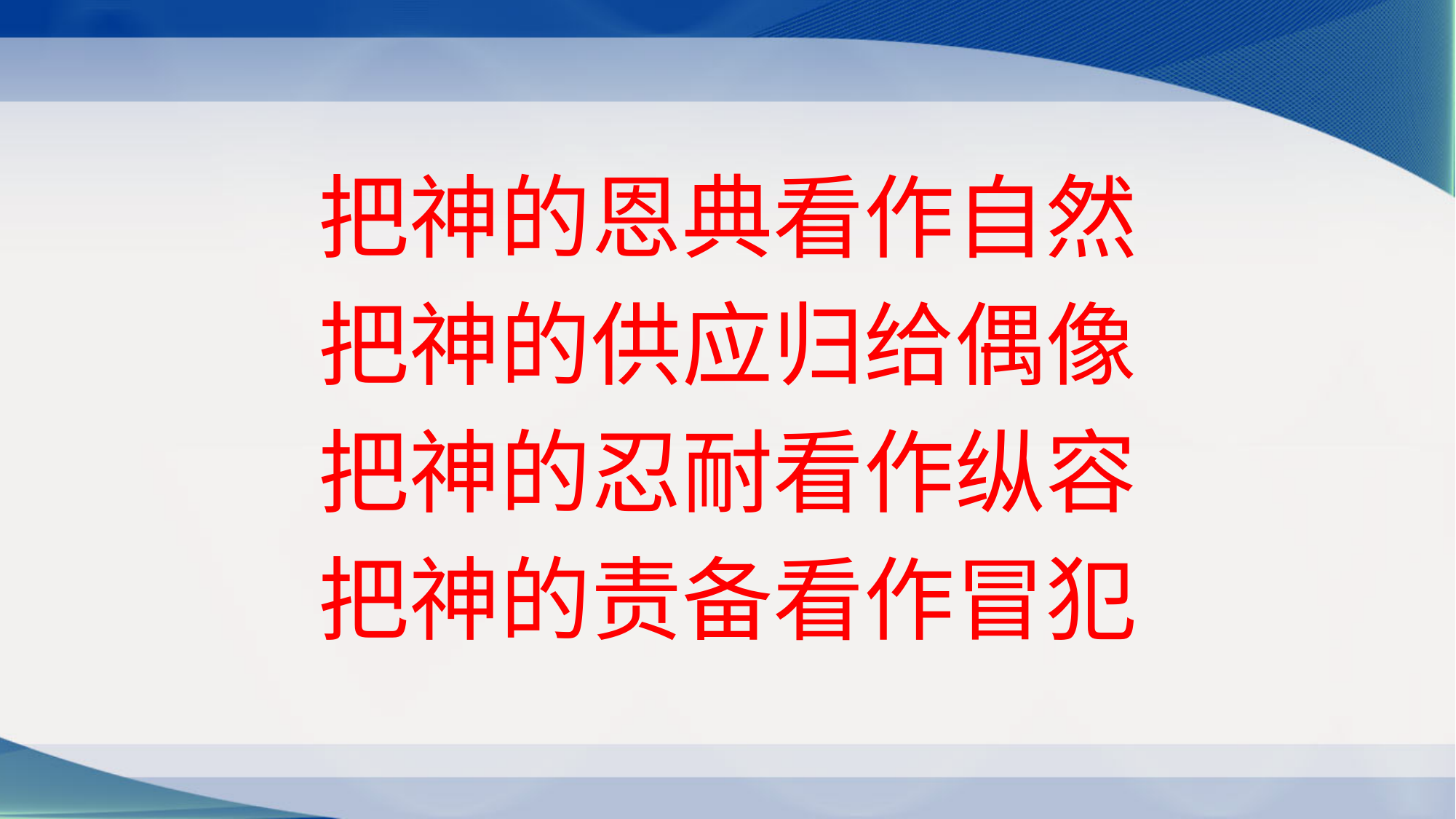

把神的恩典看作自然
把神的供应归给偶像
把神的忍耐看作纵容
把神的责备看作冒犯